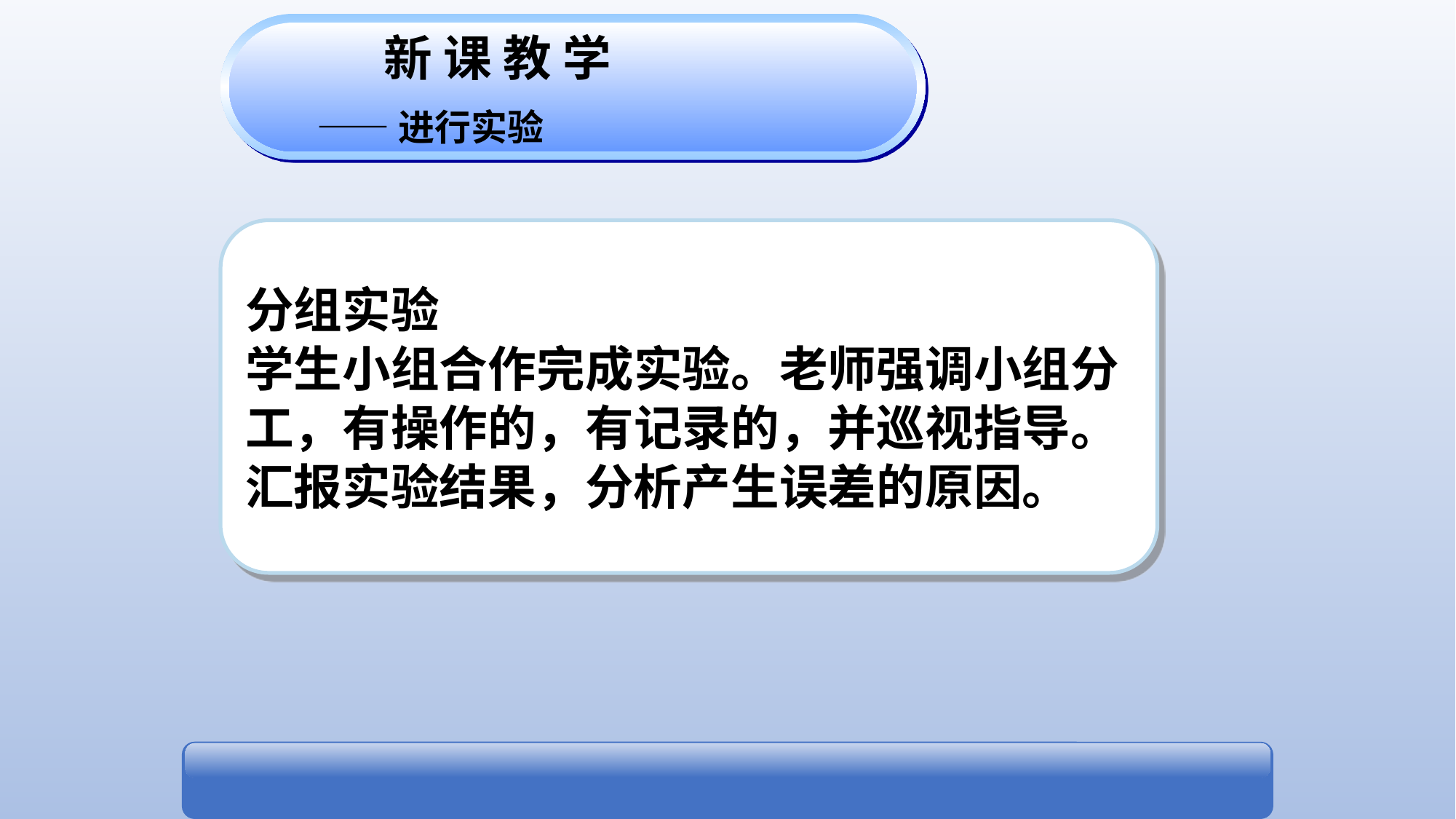

新 课 教 学
——进行实验
分组实验
学生小组合作完成实验。老师强调小组分
工，有操作的，有记录的，并巡视指导。
汇报实验结果，分析产生误差的原因。